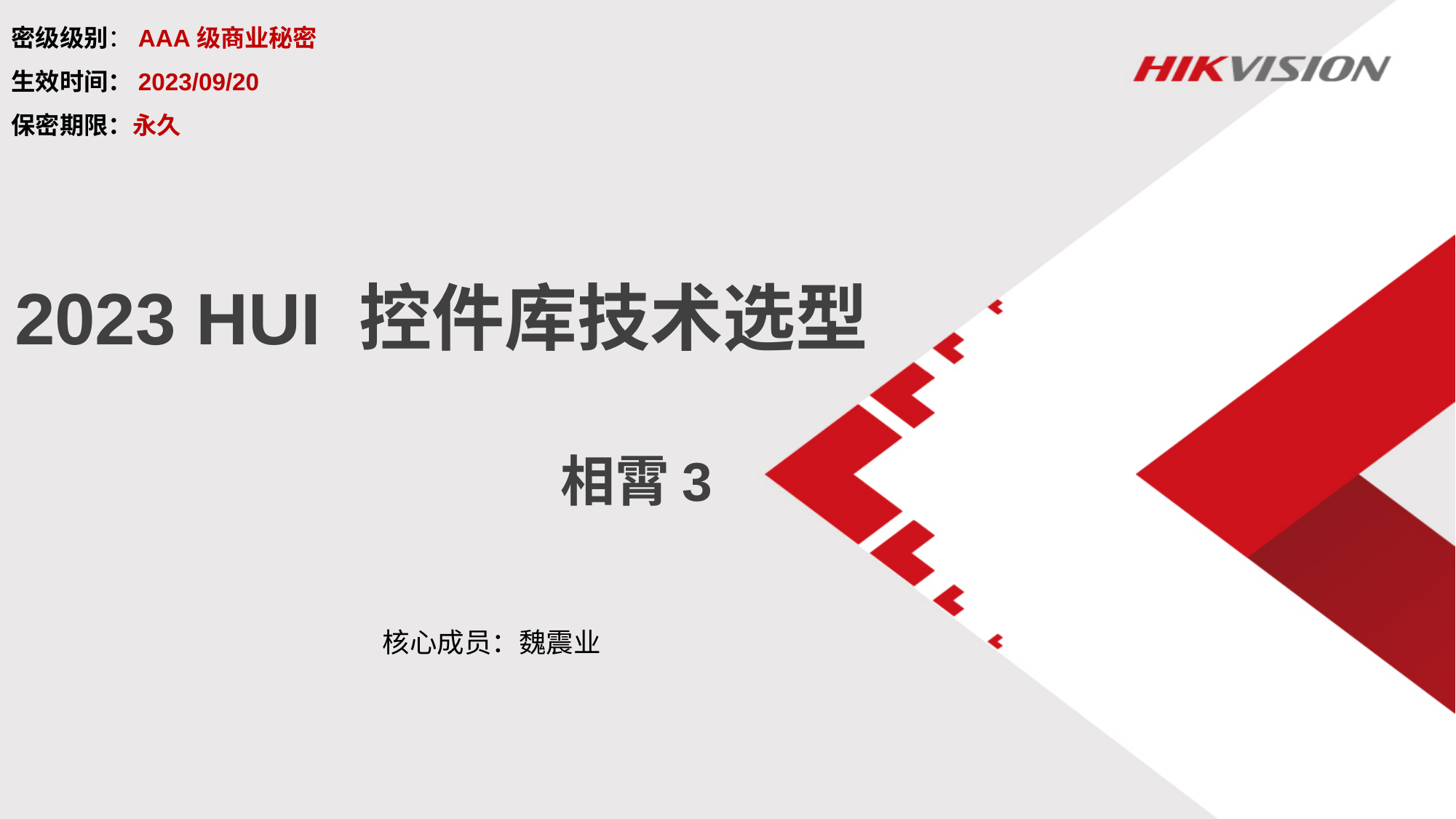

密级级别：AAA级商业秘密
生效时间：2023/09/20
保密期限：永久
2023 HUI 控件库技术选型

					相霄3
核心成员：魏震业